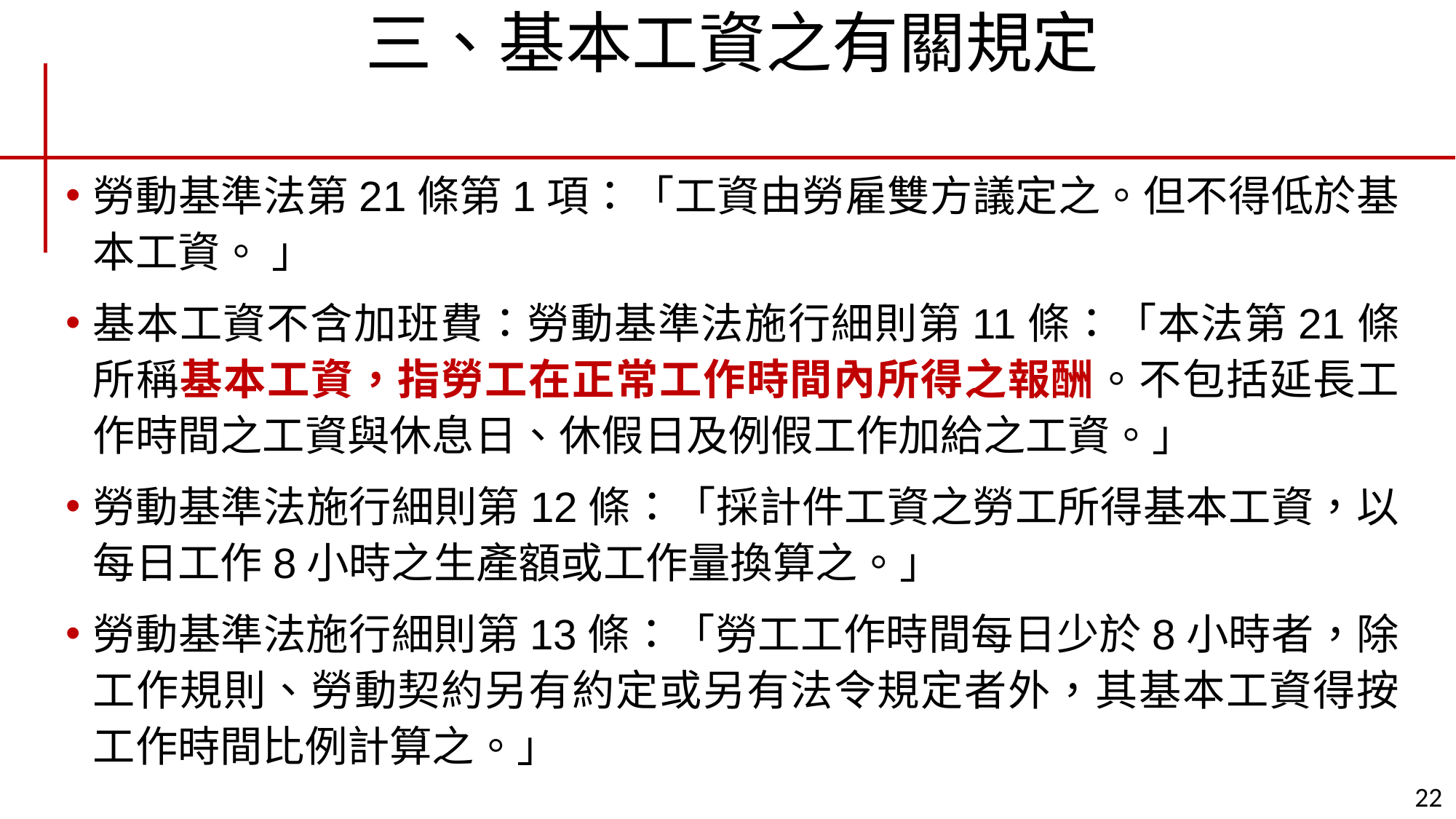

# 三、基本工資之有關規定
勞動基準法第21條第1項：「工資由勞雇雙方議定之。但不得低於基本工資。 」
基本工資不含加班費：勞動基準法施行細則第11條：「本法第21條所稱基本工資，指勞工在正常工作時間內所得之報酬。不包括延長工作時間之工資與休息日、休假日及例假工作加給之工資。」
勞動基準法施行細則第12條：「採計件工資之勞工所得基本工資，以每日工作8小時之生產額或工作量換算之。」
勞動基準法施行細則第13條：「勞工工作時間每日少於8小時者，除工作規則、勞動契約另有約定或另有法令規定者外，其基本工資得按工作時間比例計算之。」
22